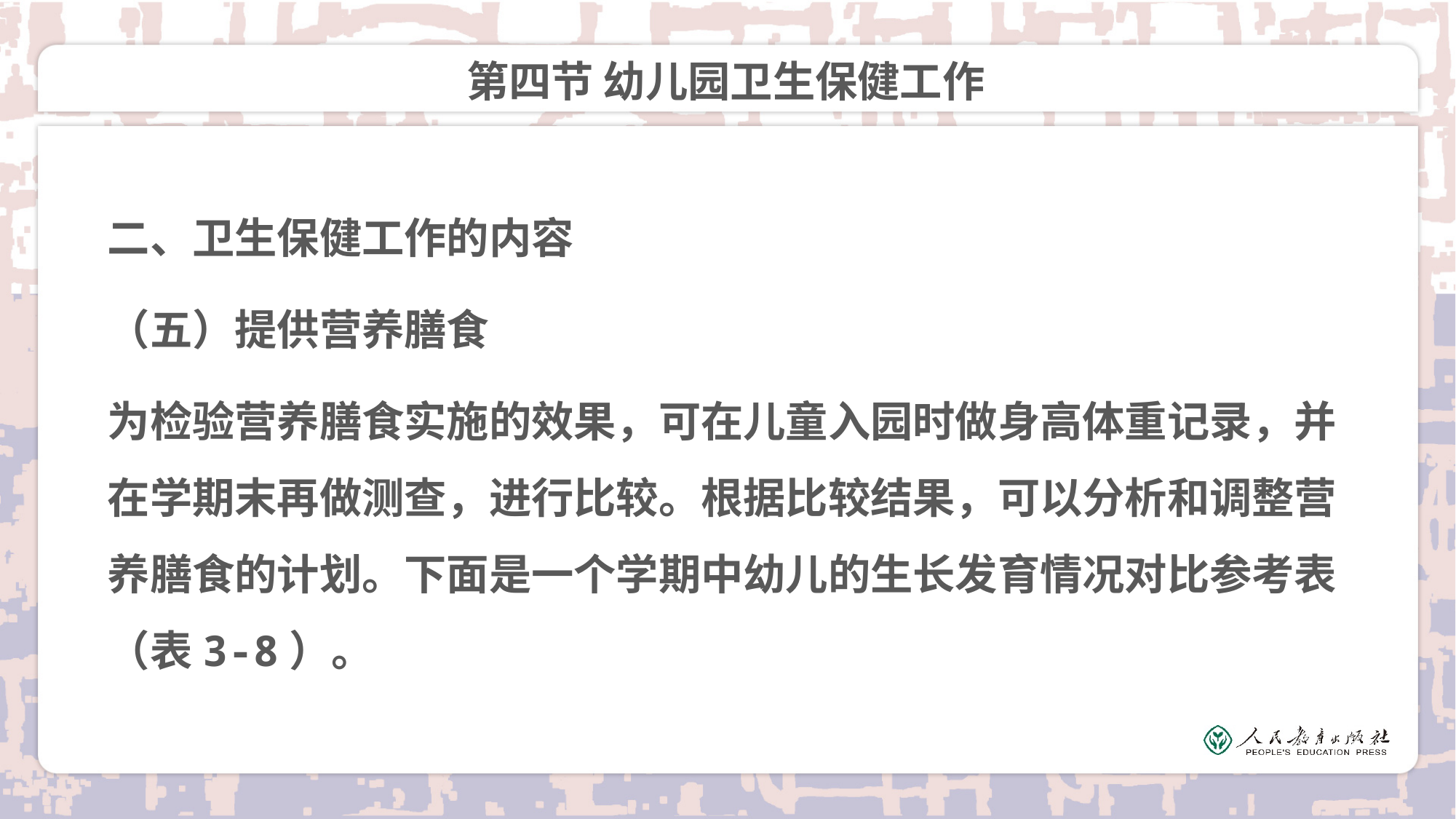

# 第四节 幼儿园卫生保健工作
二、卫生保健工作的内容
（五）提供营养膳食
为检验营养膳食实施的效果，可在儿童入园时做身高体重记录，并在学期末再做测查，进行比较。根据比较结果，可以分析和调整营养膳食的计划。下面是一个学期中幼儿的生长发育情况对比参考表（表3-8）。